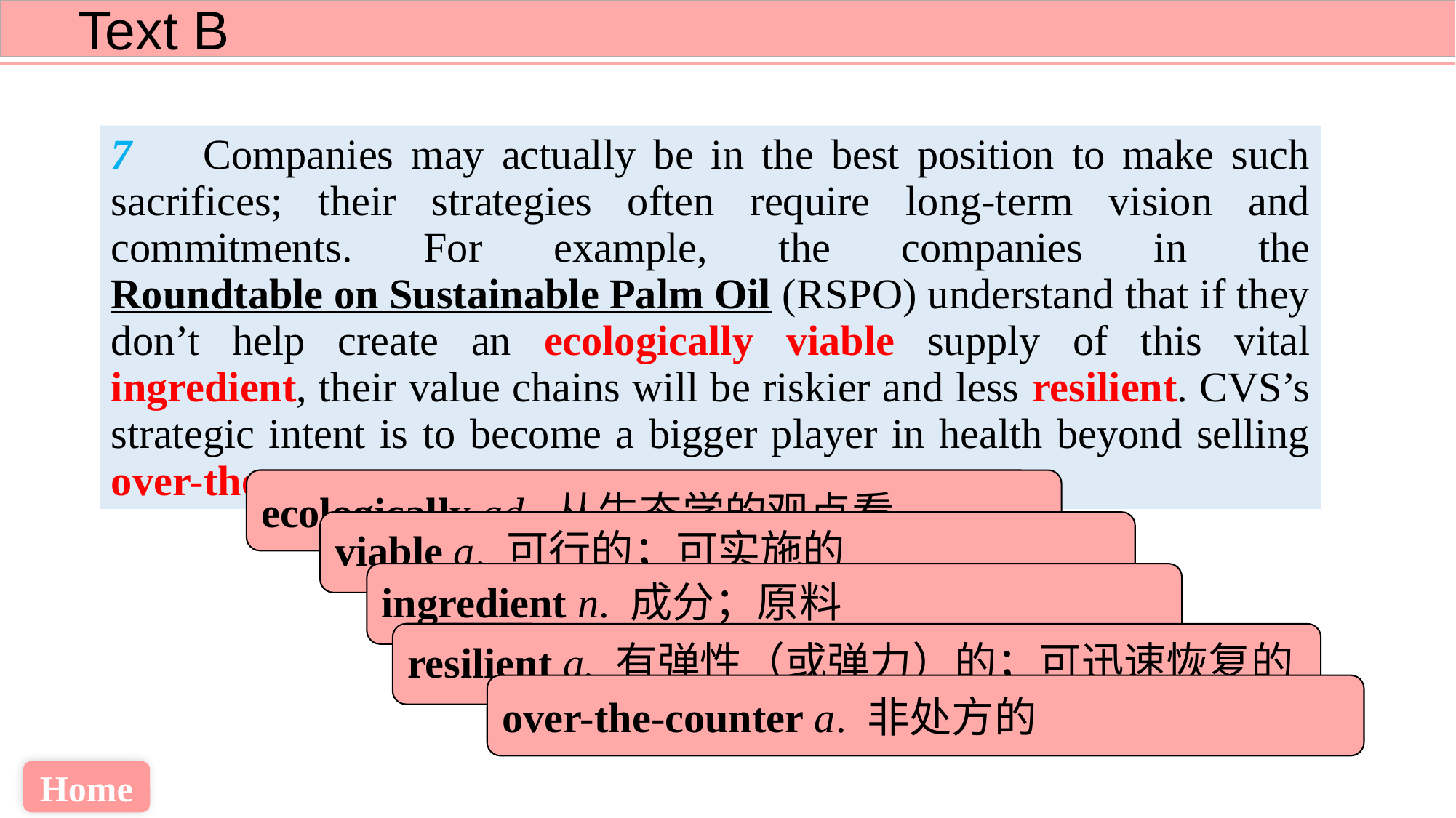

7    Companies may actually be in the best position to make such sacrifices; their strategies often require long-term vision and commitments. For example, the companies in the Roundtable on Sustainable Palm Oil (RSPO) understand that if they don’t help create an ecologically viable supply of this vital ingredient, their value chains will be riskier and less resilient. CVS’s strategic intent is to become a bigger player in health beyond selling over-the-counter

ecologically ad. 从生态学的观点看
viable a. 可行的；可实施的
ingredient n. 成分；原料
resilient a. 有弹性（或弹力）的；可迅速恢复的
over-the-counter a. 非处方的